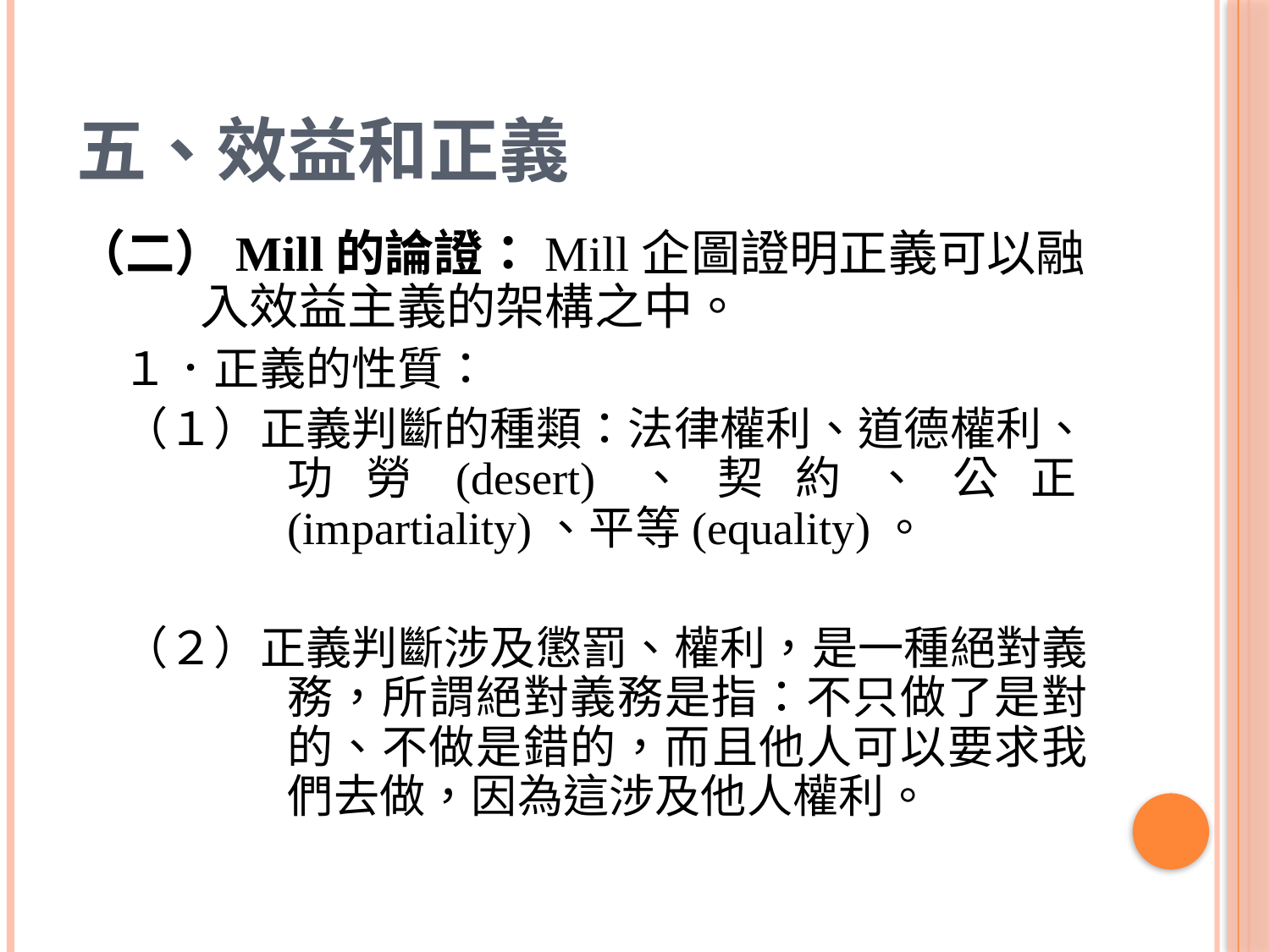

五、效益和正義
（二）Mill的論證：Mill企圖證明正義可以融入效益主義的架構之中。
　１．正義的性質：
　（１）正義判斷的種類：法律權利、道德權利、功勞(desert)、契約、公正(impartiality)、平等(equality)。

　（２）正義判斷涉及懲罰、權利，是一種絕對義務，所謂絕對義務是指：不只做了是對的、不做是錯的，而且他人可以要求我們去做，因為這涉及他人權利。